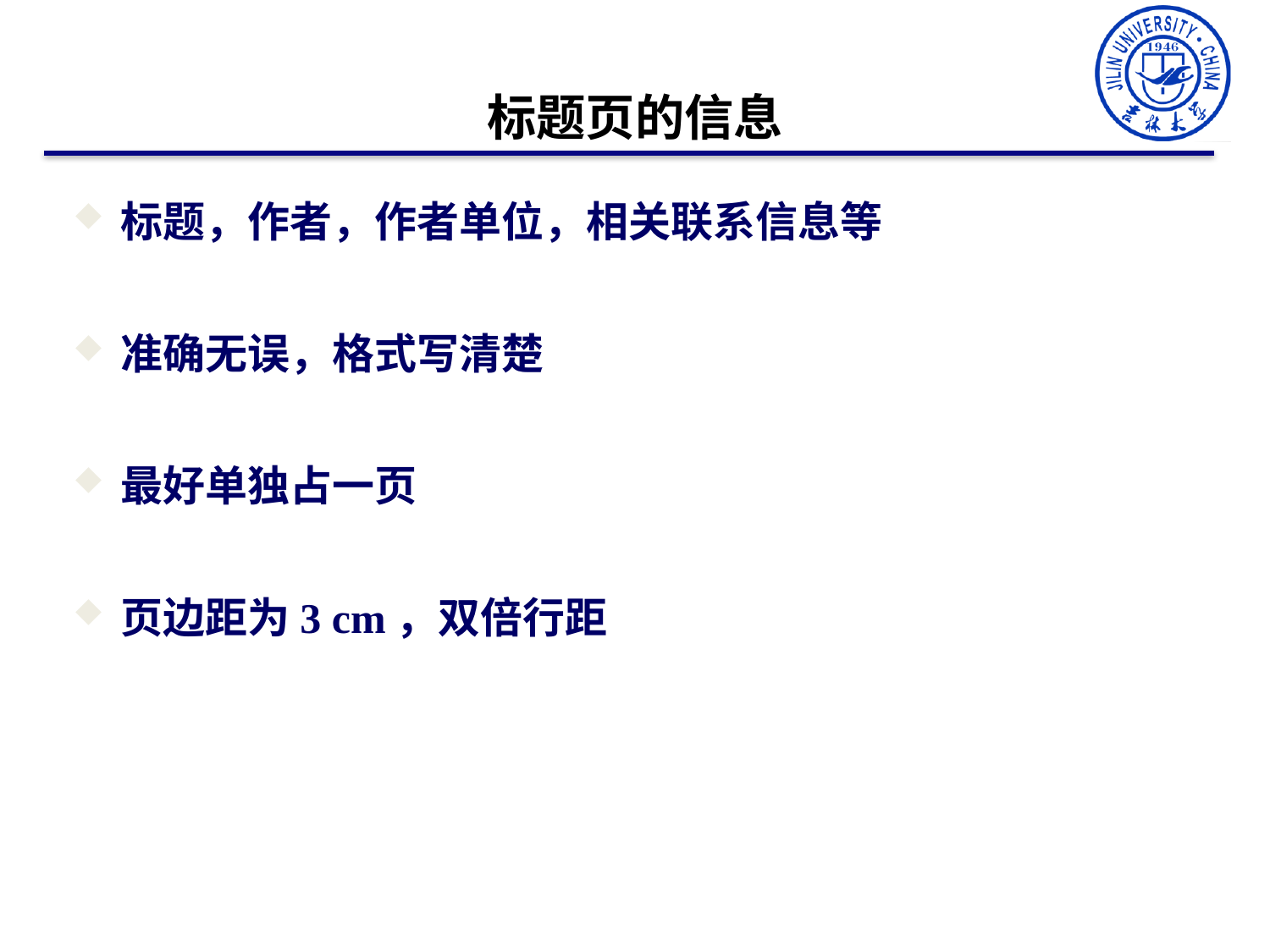

标题页的信息
标题，作者，作者单位，相关联系信息等

准确无误，格式写清楚

最好单独占一页

页边距为3 cm，双倍行距